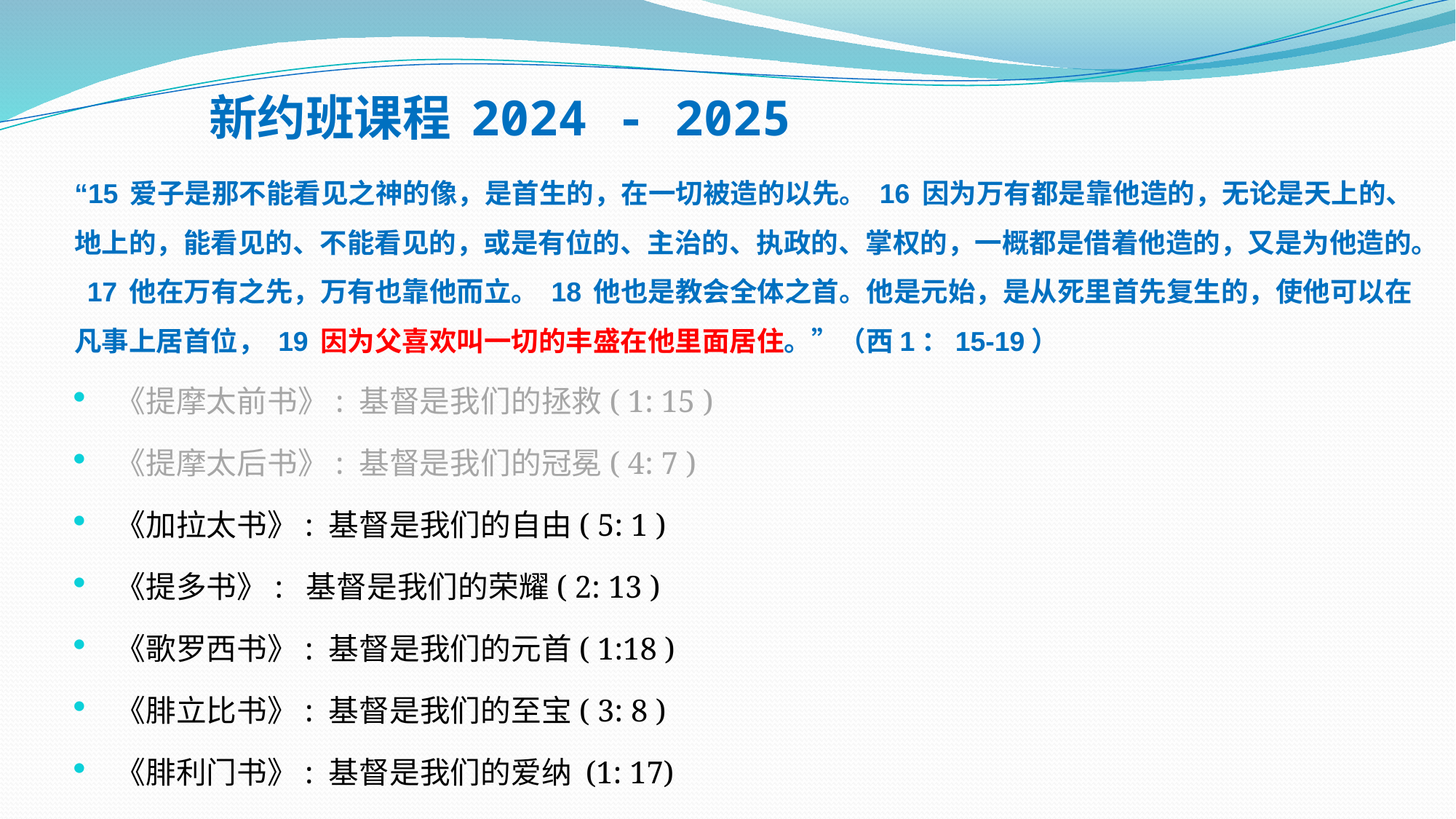

# 新约班课程 2024 - 2025
“15 爱子是那不能看见之神的像，是首生的，在一切被造的以先。 16 因为万有都是靠他造的，无论是天上的、地上的，能看见的、不能看见的，或是有位的、主治的、执政的、掌权的，一概都是借着他造的，又是为他造的。 17 他在万有之先，万有也靠他而立。 18 他也是教会全体之首。他是元始，是从死里首先复生的，使他可以在凡事上居首位， 19 因为父喜欢叫一切的丰盛在他里面居住。”（西1：15-19）
《提摩太前书》: 基督是我们的拯救( 1: 15 )
《提摩太后书》: 基督是我们的冠冕( 4: 7 )
《加拉太书》: 基督是我们的自由( 5: 1 )
《提多书》:  基督是我们的荣耀( 2: 13 )
《歌罗西书》: 基督是我们的元首( 1:18 )
《腓立比书》: 基督是我们的至宝( 3: 8 )
《腓利门书》: 基督是我们的爱纳 (1: 17)